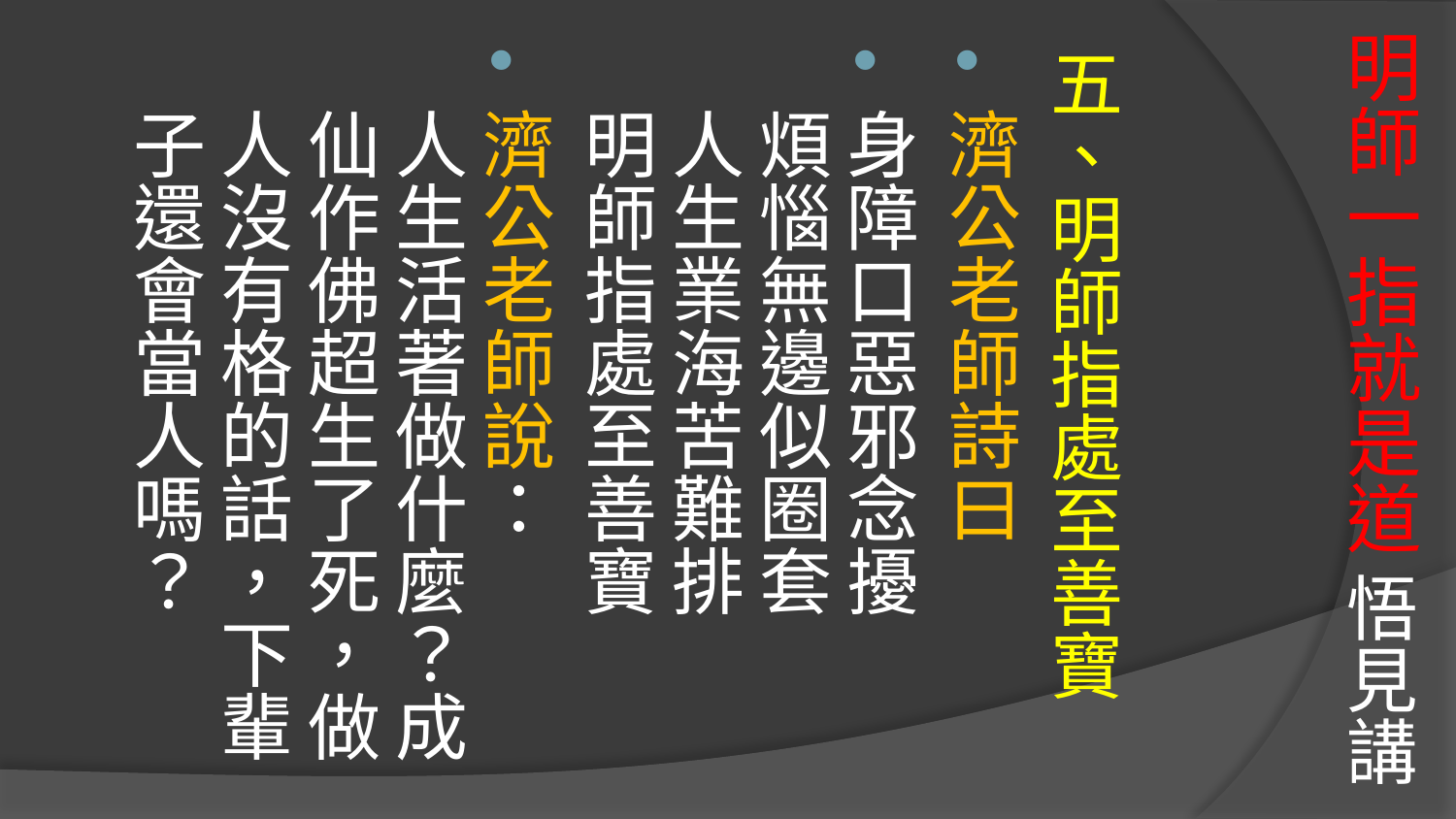

# 明師一指就是道 悟見講
五、明師指處至善寶
濟公老師詩曰
身障口惡邪念擾 
煩惱無邊似圈套
人生業海苦難排 
明師指處至善寶
濟公老師說：
人生活著做什麼？成仙作佛超生了死，做人沒有格的話，下輩子還會當人嗎？